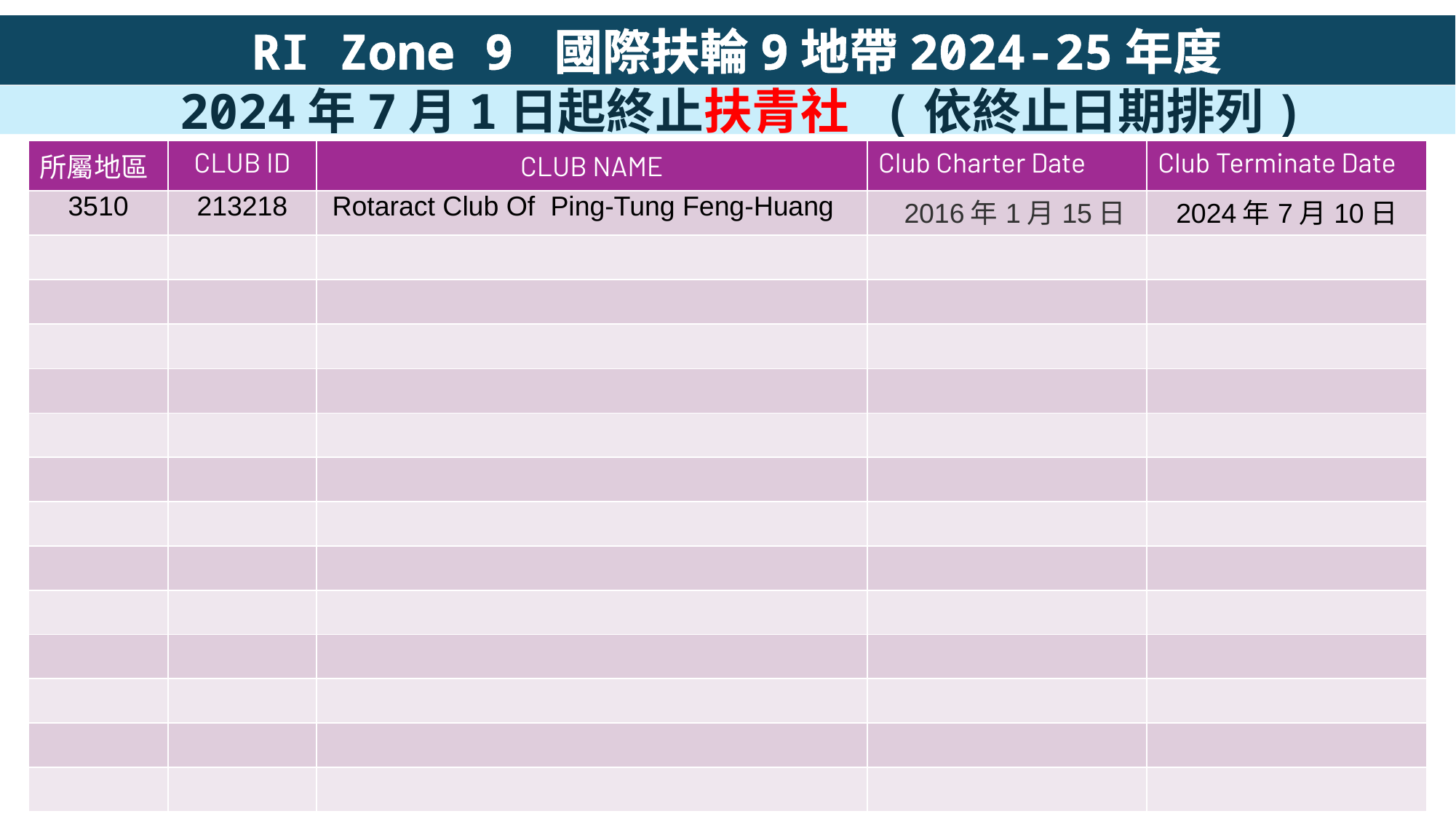

RI Zone 9 國際扶輪9地帶2024-25年度
 2024年7月1日起終止扶青社  (依終止日期排列)
| 所屬地區 | CLUB ID | CLUB NAME | Club Charter Date | Club Terminate Date |
| --- | --- | --- | --- | --- |
| 3510 | 213218 | Rotaract Club Of Ping-Tung Feng-Huang | 2016年1月15日 | 2024年7月10日 |
|  |  |  |  |  |
|  |  |  |  |  |
|  |  |  |  |  |
|  |  |  |  |  |
|  |  |  |  |  |
|  |  |  |  |  |
|  |  |  |  |  |
|  |  |  |  |  |
|  |  |  |  |  |
|  |  |  |  |  |
|  |  |  |  |  |
|  |  |  |  |  |
|  |  |  |  |  |